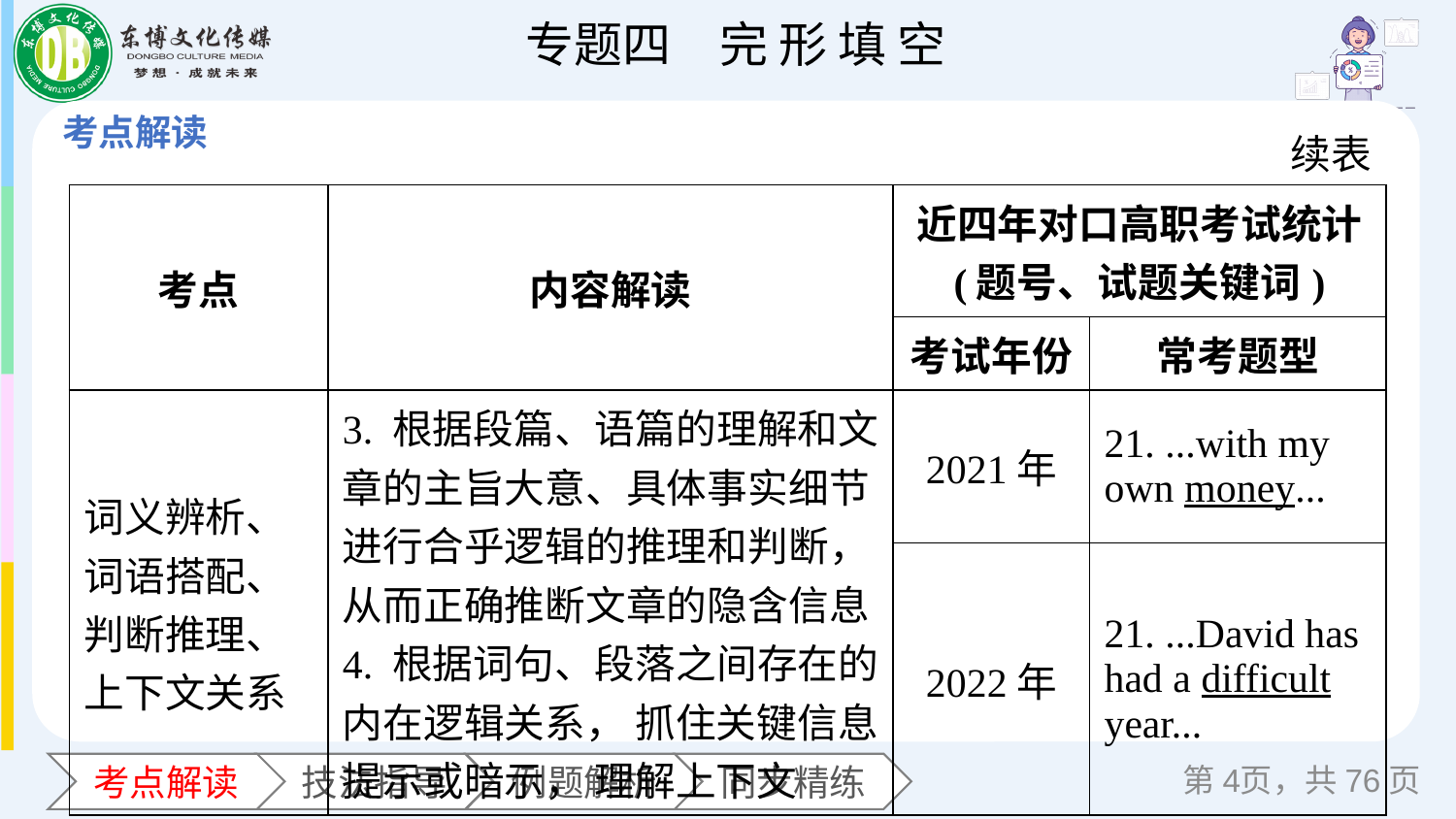

续表
| 考点 | 内容解读 | 近四年对口高职考试统计 (题号、试题关键词) |  |
| --- | --- | --- | --- |
|  |  | 考试年份 | 常考题型 |
| 词义辨析、词语搭配、判断推理、上下文关系 | 3. 根据段篇、语篇的理解和文章的主旨大意、具体事实细节进行合乎逻辑的推理和判断， 从而正确推断文章的隐含信息 4. 根据词句、段落之间存在的内在逻辑关系， 抓住关键信息提示或暗示， 理解上下文 | 2021年 | 21. ...with my own money... |
|  |  | 2022年 | 21. ...David has had a difficult year... |
第4页，共76页